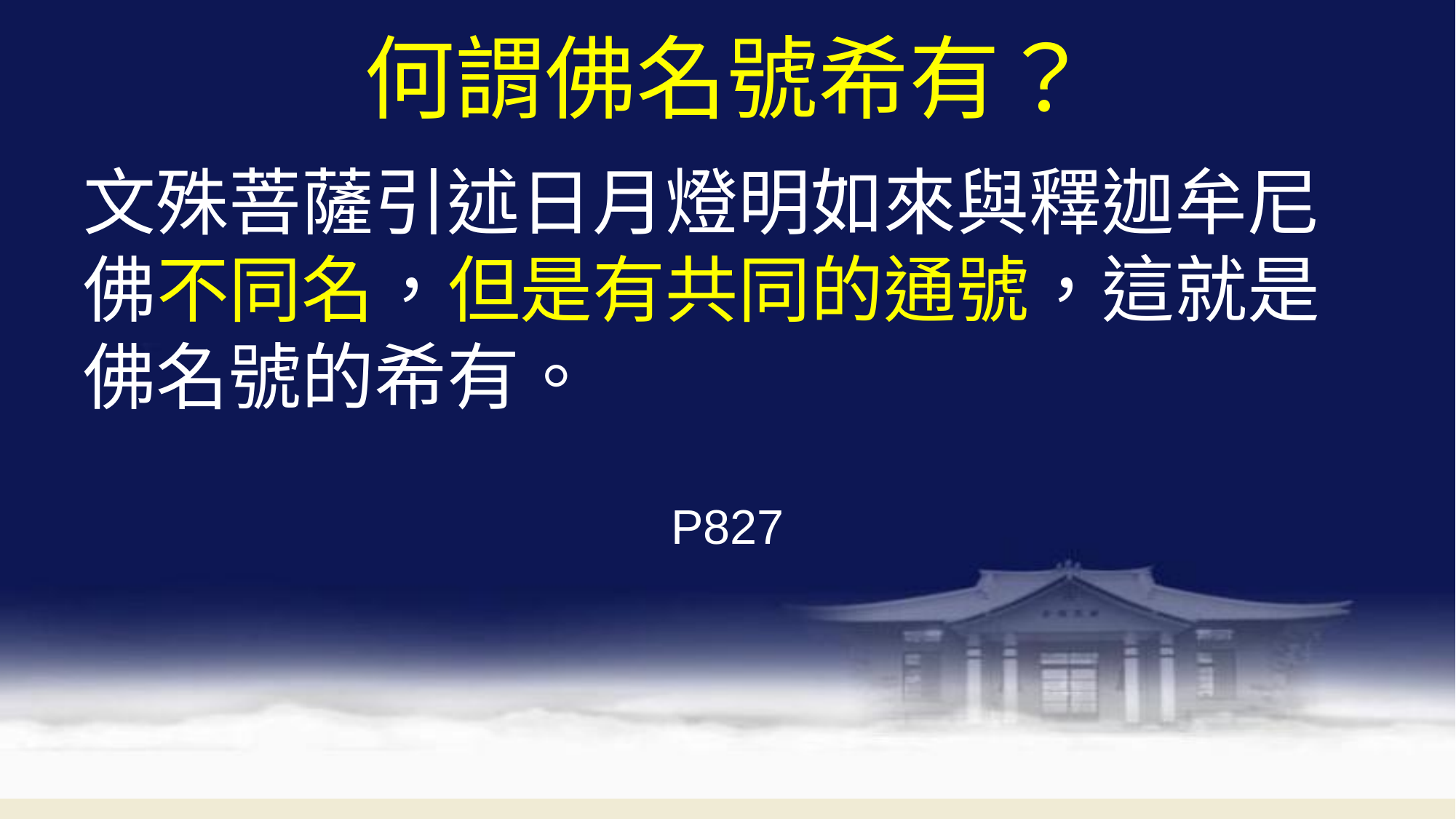

# 何謂佛名號希有？
文殊菩薩引述日月燈明如來與釋迦牟尼佛不同名，但是有共同的通號，這就是佛名號的希有。

P827